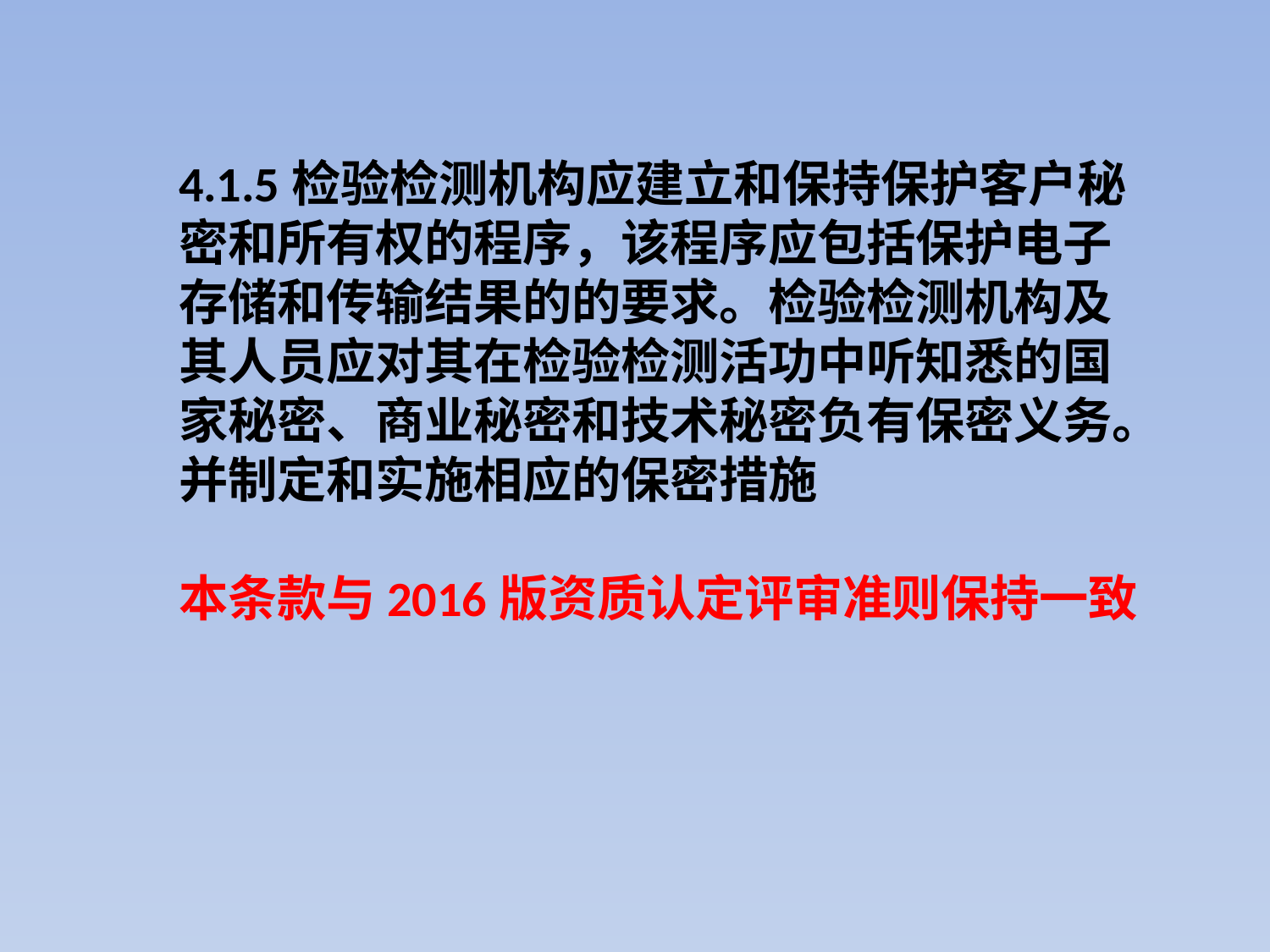

4.1.5检验检测机构应建立和保持保护客户秘密和所有权的程序，该程序应包括保护电子存储和传输结果的的要求。检验检测机构及其人员应对其在检验检测活功中听知悉的国家秘密、商业秘密和技术秘密负有保密义务。并制定和实施相应的保密措施

本条款与2016版资质认定评审准则保持一致